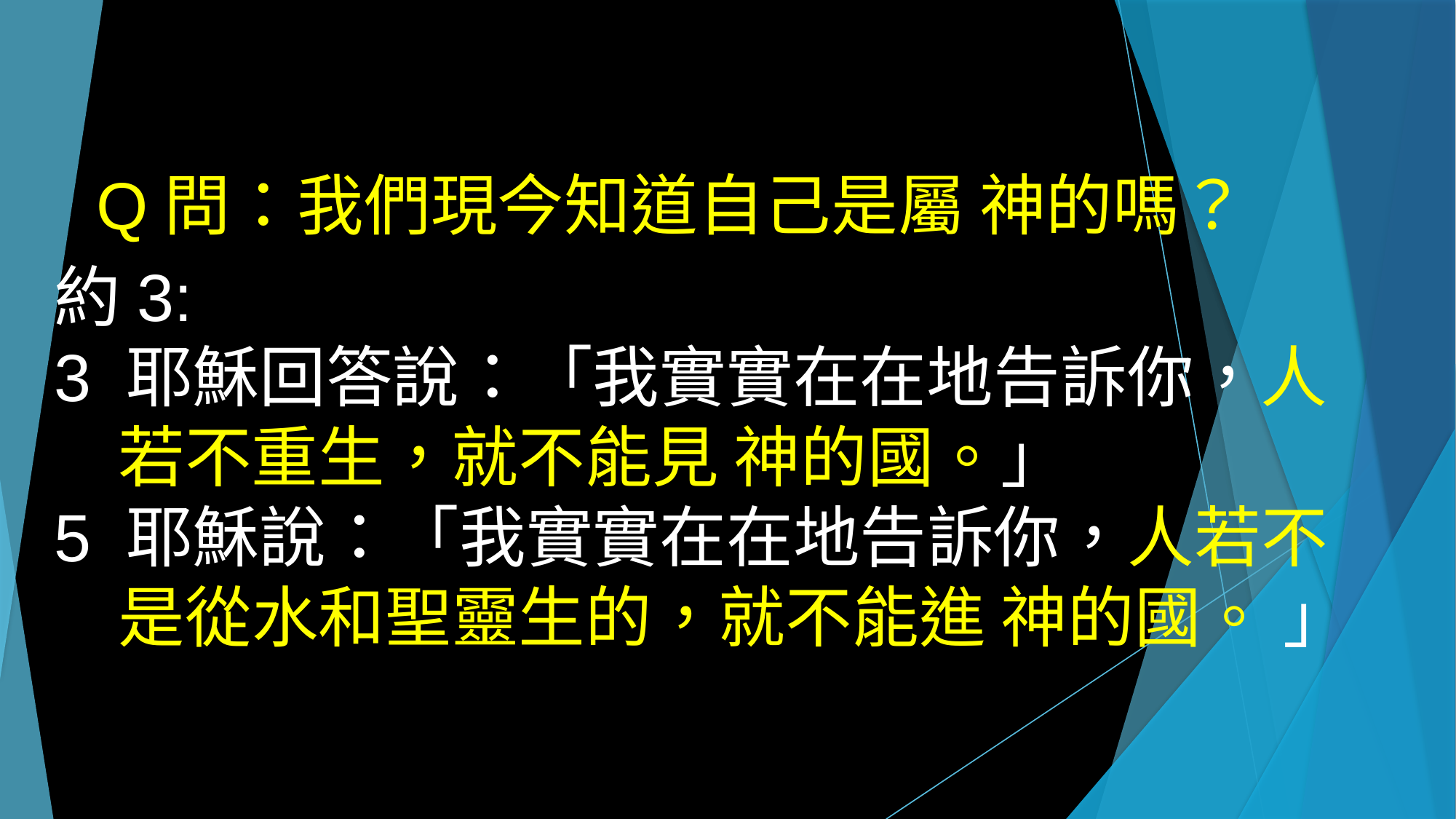

Q問：我們現今知道自己是屬 神的嗎？
約3:
3 耶穌回答說：「我實實在在地告訴你，人若不重生，就不能見 神的國。」
5 耶穌說：「我實實在在地告訴你，人若不是從水和聖靈生的，就不能進 神的國。 」